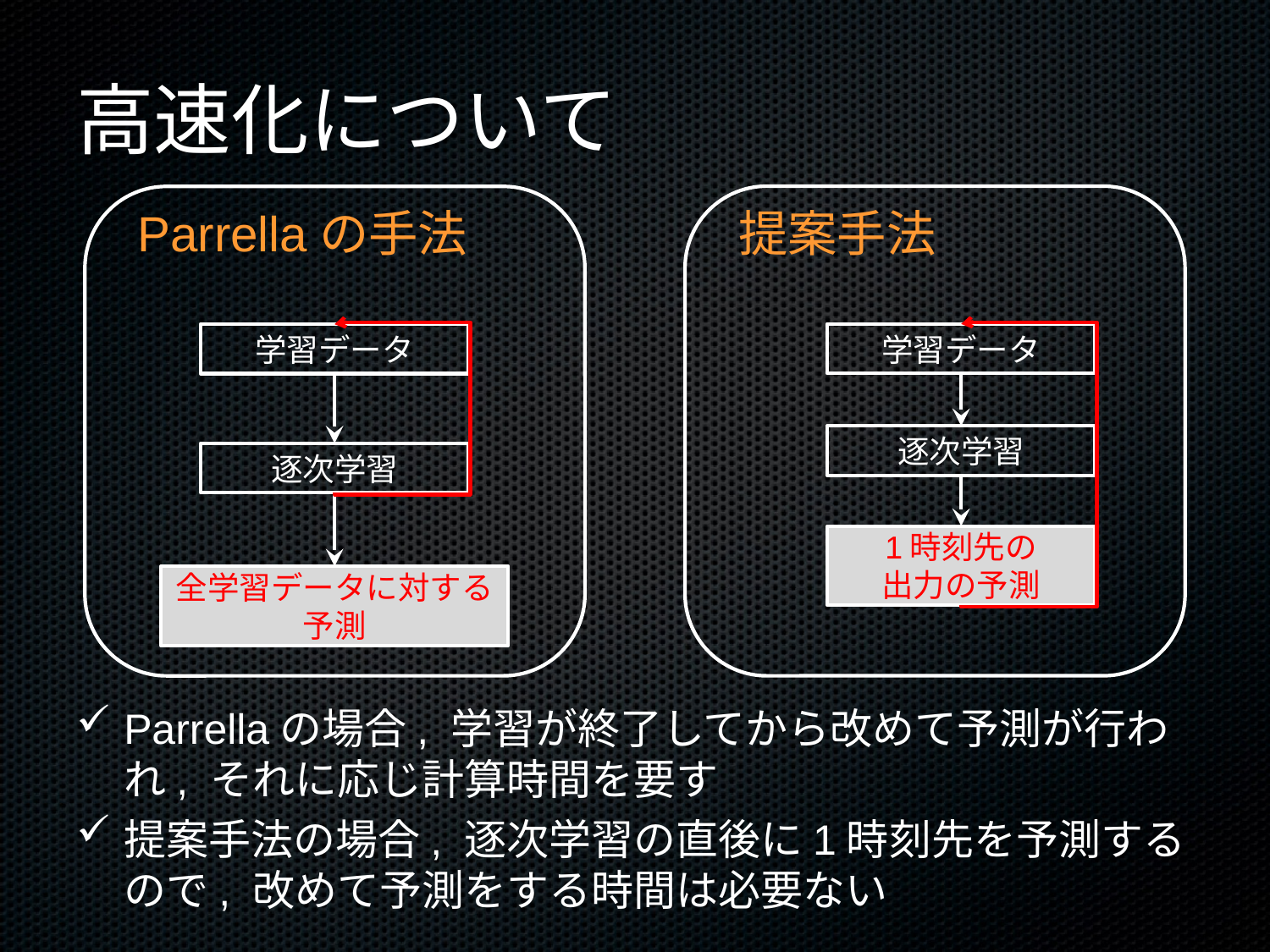

# 高速化について

Parrellaの手法
提案手法
学習データ
学習データ
逐次学習
全学習データに対する
予測
逐次学習
1時刻先の
出力の予測
Parrellaの場合, 学習が終了してから改めて予測が行われ, それに応じ計算時間を要す
提案手法の場合, 逐次学習の直後に1時刻先を予測するので, 改めて予測をする時間は必要ない